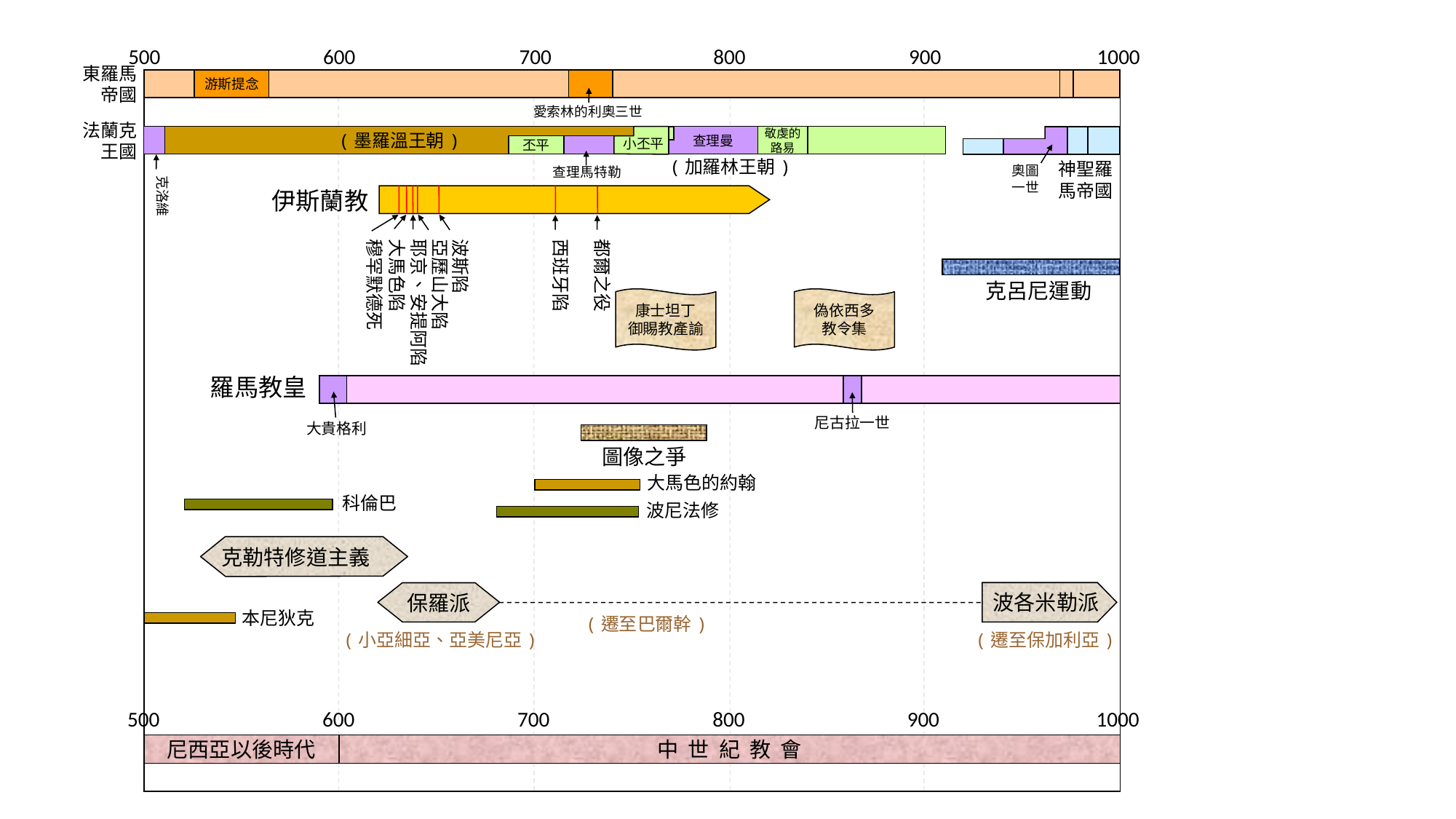

500
600
700
800
900
1000
東羅馬
帝國

游斯提念

愛索林的利奧三世

法蘭克
王國

(墨羅溫王朝)

查理曼
敬虔的
路易

小丕平
丕平

(加羅林王朝)

神聖羅
馬帝國

奧圖
一世
查理馬特勒
克洛維
伊斯蘭教

亞歷山大陷
波斯陷
西班牙陷
都爾之役
穆罕默德死
大馬色陷
耶京、安提阿陷

克呂尼運動
康士坦丁
御賜教產諭
偽依西多
教令集
羅馬教皇

尼古拉一世
大貴格利

圖像之爭
大馬色的約翰

科倫巴
波尼法修

克勒特修道主義
波各米勒派

保羅派
本尼狄克

(遷至巴爾幹)

(遷至保加利亞)
(小亞細亞、亞美尼亞)
500
600
700
800
900
1000
尼西亞以後時代
中  世  紀  教  會